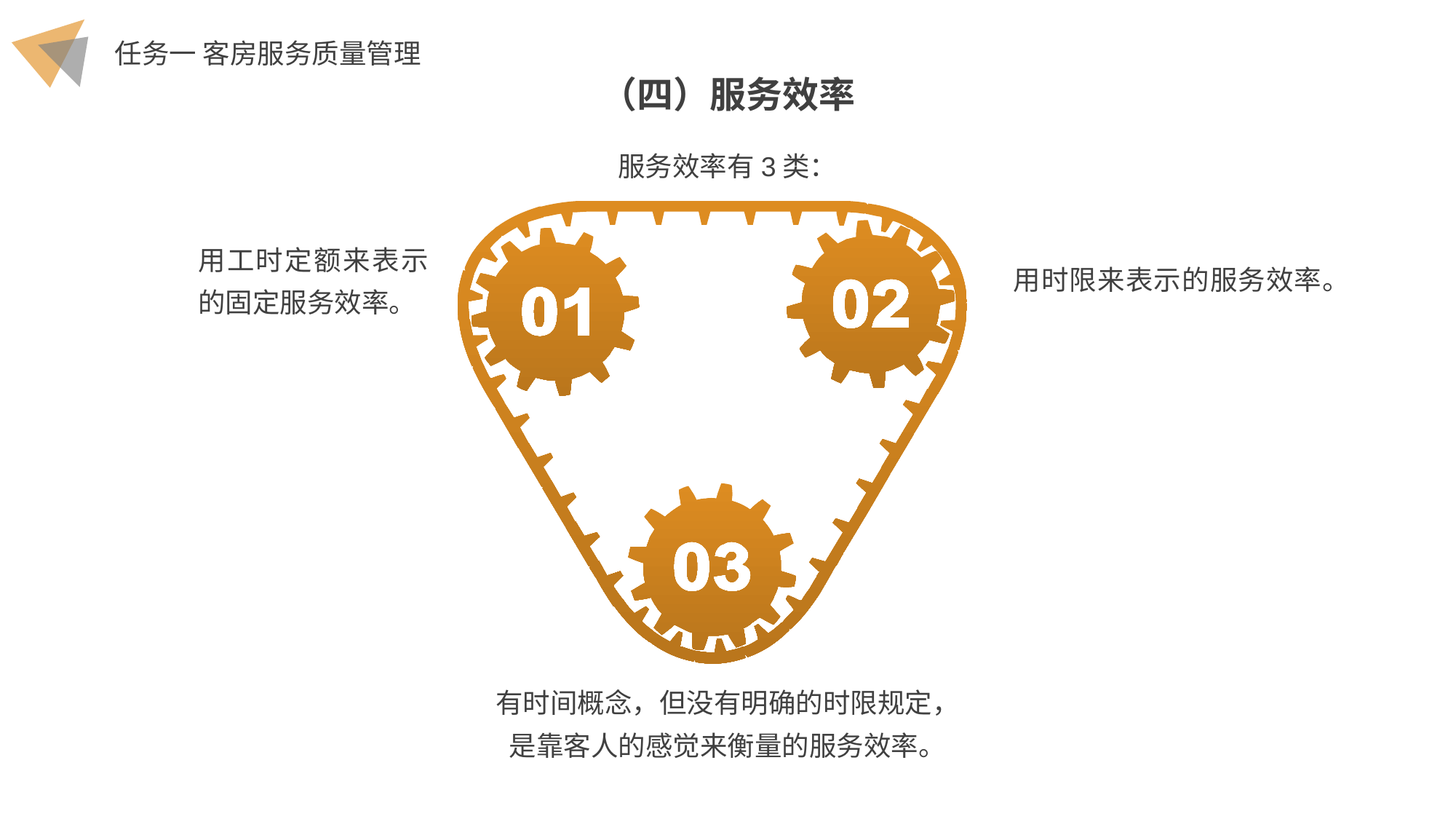

（四）服务效率
服务效率有3类：

用工时定额来表示的固定服务效率。
用时限来表示的服务效率。
有时间概念，但没有明确的时限规定，是靠客人的感觉来衡量的服务效率。